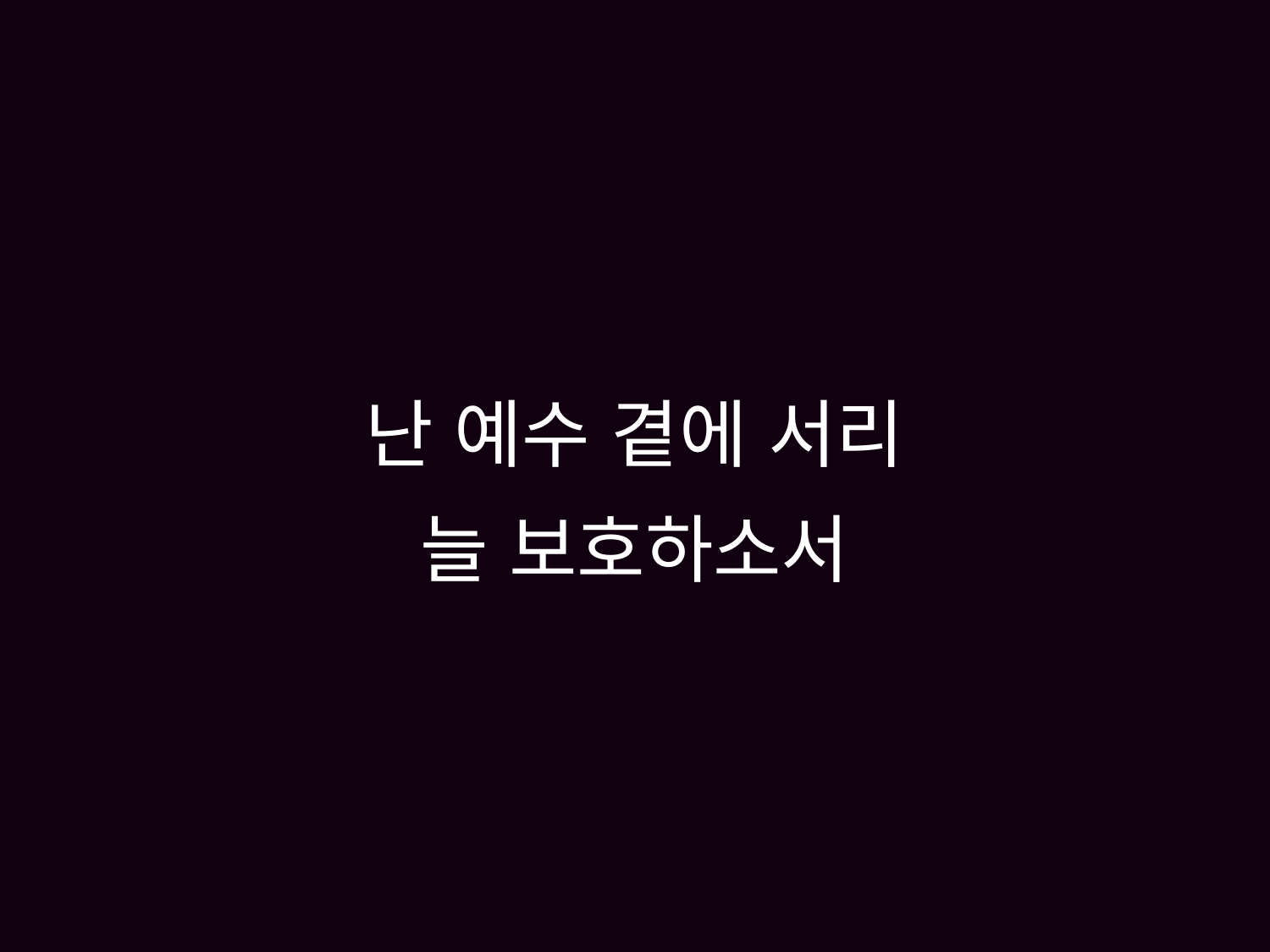

# 난 예수 곁에 서리 늘 보호하소서